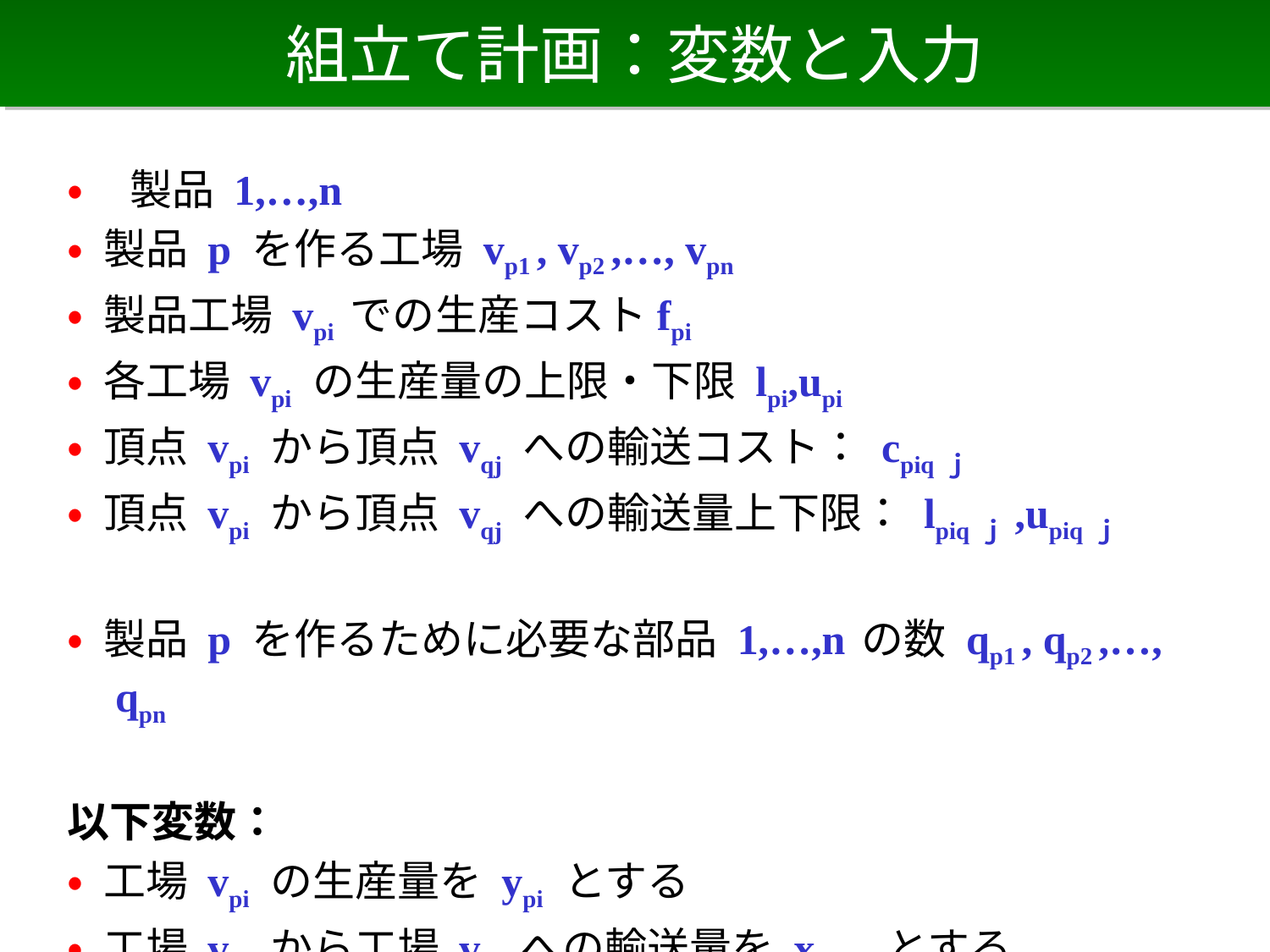

# 組立て計画：変数と入力
• 製品 1,…,n
• 製品 p を作る工場 vp1 , vp2 ,…, vpn
• 製品工場 vpi での生産コストfpi
• 各工場 vpi の生産量の上限・下限 lpi,upi
• 頂点 vpi から頂点 vqj への輸送コスト： cpiqｊ
• 頂点 vpi から頂点 vqj への輸送量上下限： lpiqｊ,upiqｊ

• 製品 p を作るために必要な部品 1,…,n の数 qp1 , qp2 ,…, qpn

以下変数：
• 工場 vpi の生産量を ypi とする
• 工場 vpi から工場 vrj への輸送量を xpirｊ とする